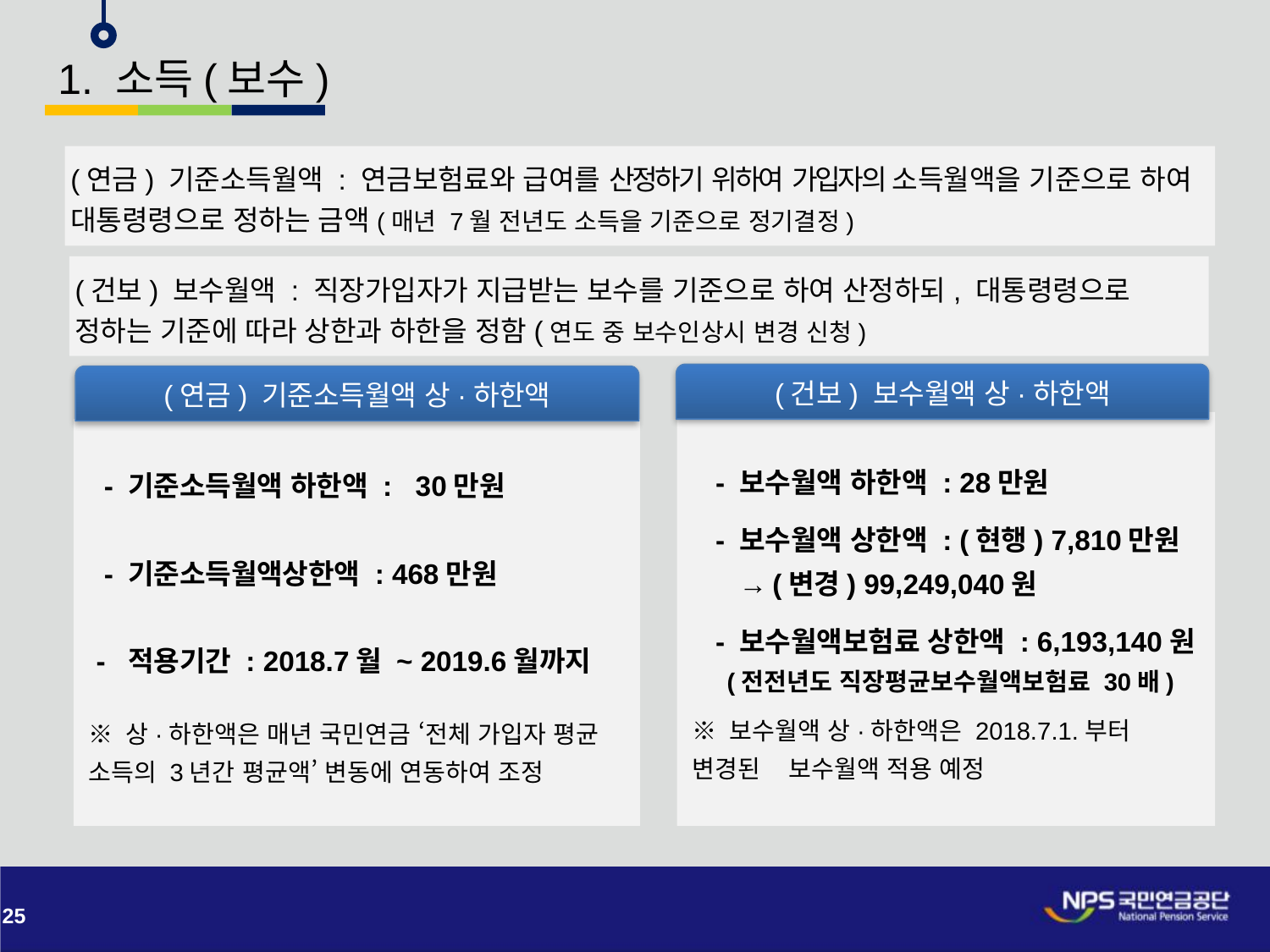

1. 소득(보수)

(연금) 기준소득월액 : 연금보험료와 급여를 산정하기  위하여  가입자의 소득월액을 기준으로 하여 대통령령으로 정하는 금액(매년 7월 전년도 소득을 기준으로 정기결정)
(건보) 보수월액 : 직장가입자가 지급받는 보수를 기준으로 하여 산정하되, 대통령령으로 정하는 기준에 따라 상한과 하한을 정함(연도 중 보수인상시 변경 신청)
(건보) 보수월액 상·하한액
(연금) 기준소득월액 상·하한액
   - 보수월액 하한액 : 28만원

   - 보수월액 상한액 : (현행) 7,810만원
      → (변경) 99,249,040원

   - 보수월액보험료 상한액 : 6,193,140원
     (전전년도 직장평균보수월액보험료 30배)
※ 보수월액 상·하한액은 2018.7.1.부터  변경된    보수월액 적용 예정
  - 기준소득월액 하한액 :   30만원

  - 기준소득월액상한액 : 468만원

 -  적용기간 : 2018.7월 ~ 2019.6월까지
※ 상·하한액은 매년 국민연금 ‘전체 가입자 평균 소득의 3년간 평균액’ 변동에 연동하여 조정
25